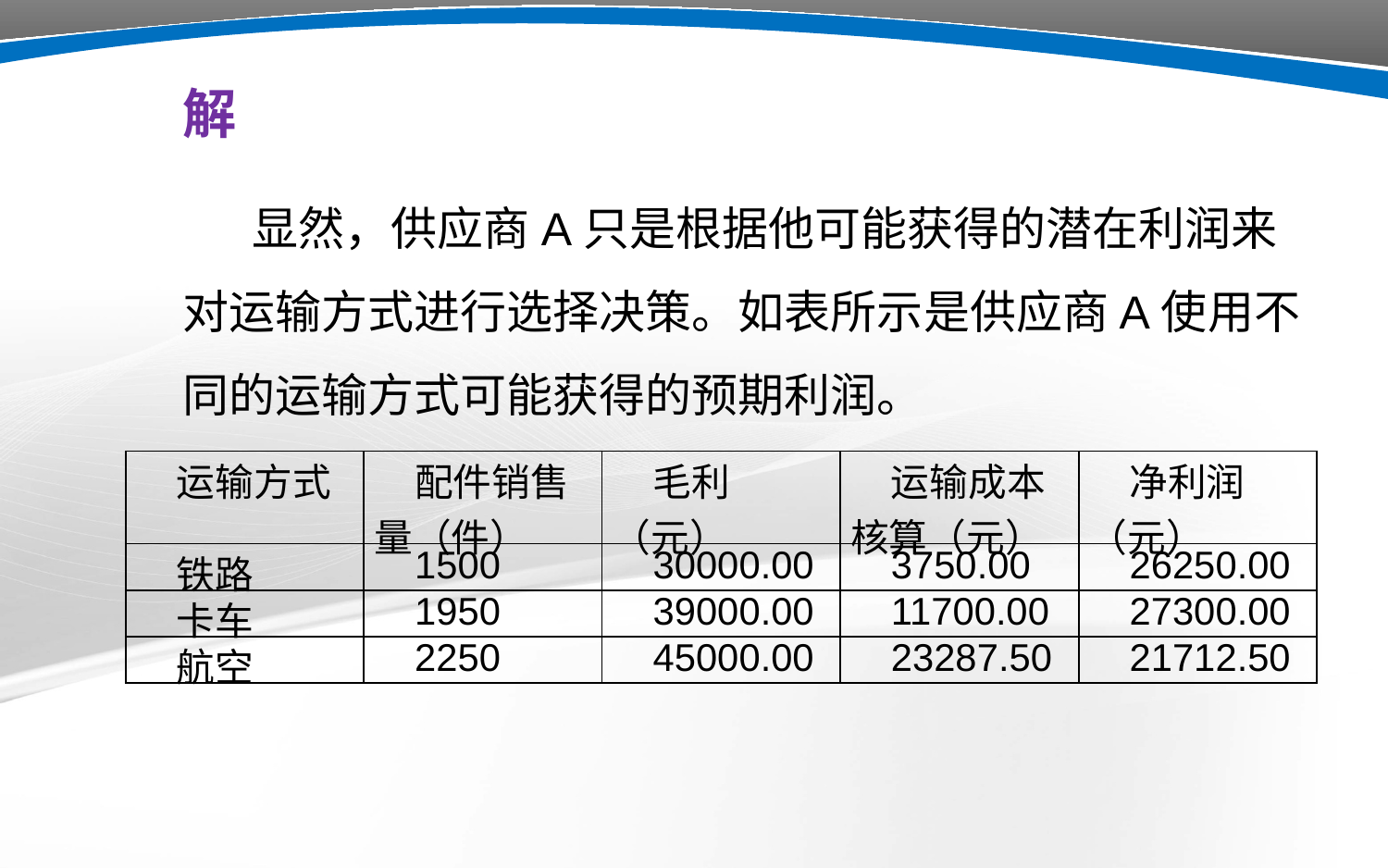

解
显然，供应商A只是根据他可能获得的潜在利润来对运输方式进行选择决策。如表所示是供应商A使用不同的运输方式可能获得的预期利润。

| 运输方式 | 配件销售量（件） | 毛利（元） | 运输成本核算（元） | 净利润（元） |
| --- | --- | --- | --- | --- |
| 铁路 | 1500 | 30000.00 | 3750.00 | 26250.00 |
| 卡车 | 1950 | 39000.00 | 11700.00 | 27300.00 |
| 航空 | 2250 | 45000.00 | 23287.50 | 21712.50 |